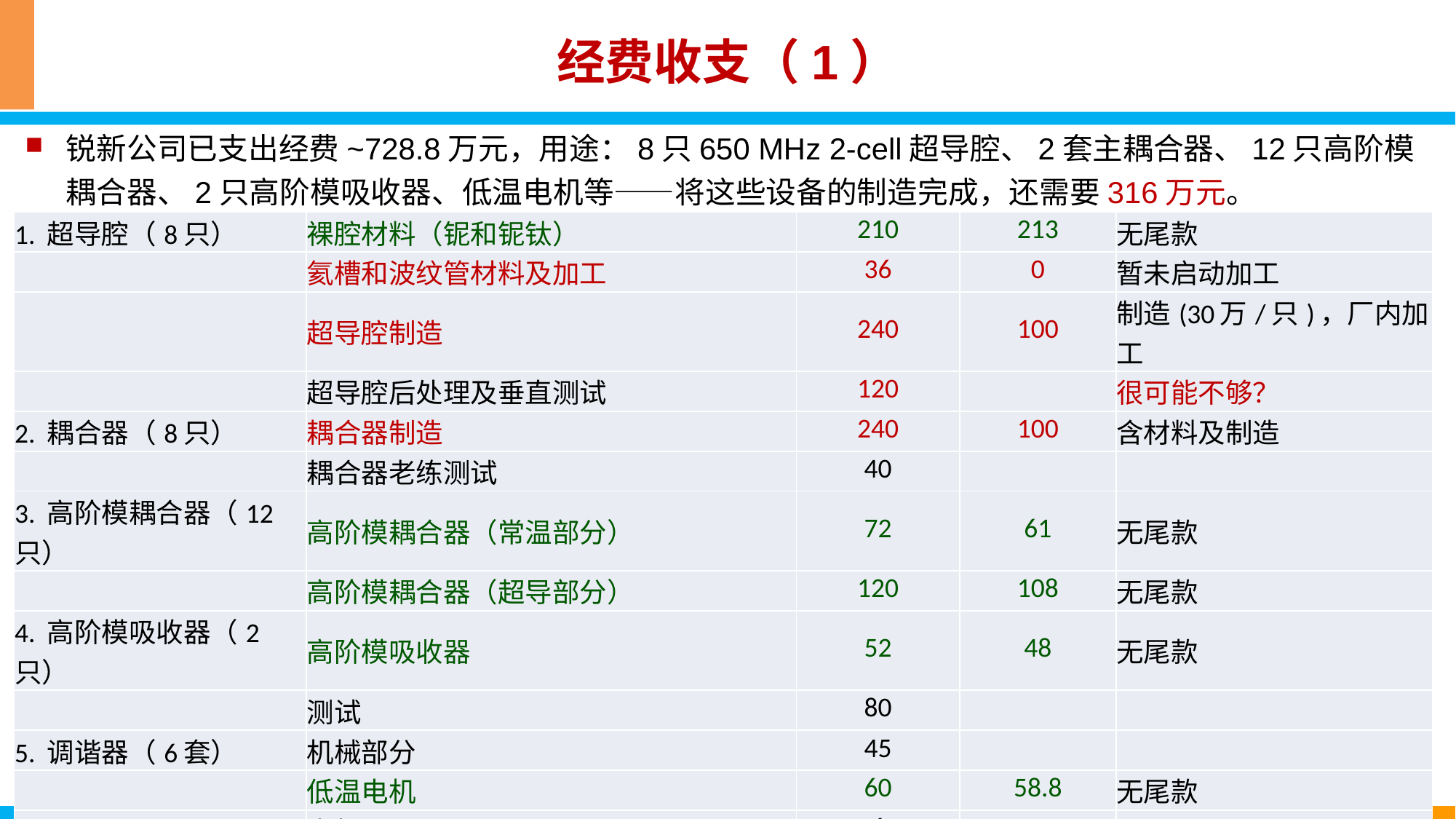

# 经费收支（1）
锐新公司已支出经费~728.8万元，用途：8只650 MHz 2-cell超导腔、2套主耦合器、12只高阶模耦合器、2只高阶模吸收器、低温电机等——将这些设备的制造完成，还需要316万元。
| 1. 超导腔（8只） | 裸腔材料（铌和铌钛） | 210 | 213 | 无尾款 |
| --- | --- | --- | --- | --- |
|  | 氦槽和波纹管材料及加工 | 36 | 0 | 暂未启动加工 |
|  | 超导腔制造 | 240 | 100 | 制造(30万/只)，厂内加工 |
|  | 超导腔后处理及垂直测试 | 120 |  | 很可能不够？ |
| 2. 耦合器（8只） | 耦合器制造 | 240 | 100 | 含材料及制造 |
|  | 耦合器老练测试 | 40 |  |  |
| 3. 高阶模耦合器（12只） | 高阶模耦合器（常温部分） | 72 | 61 | 无尾款 |
|  | 高阶模耦合器（超导部分） | 120 | 108 | 无尾款 |
| 4. 高阶模吸收器（2只） | 高阶模吸收器 | 52 | 48 | 无尾款 |
|  | 测试 | 80 |  |  |
| 5. 调谐器（6套） | 机械部分 | 45 |  |  |
|  | 低温电机 | 60 | 58.8 | 无尾款 |
|  | 电机驱动器 | 6 |  |  |
|  | 压电陶瓷 | 0 | 水平测试不需要，带束流需要陶瓷进行洛伦兹力、束流负载、麦克风效应的补偿，费用130万元。 |  |
5